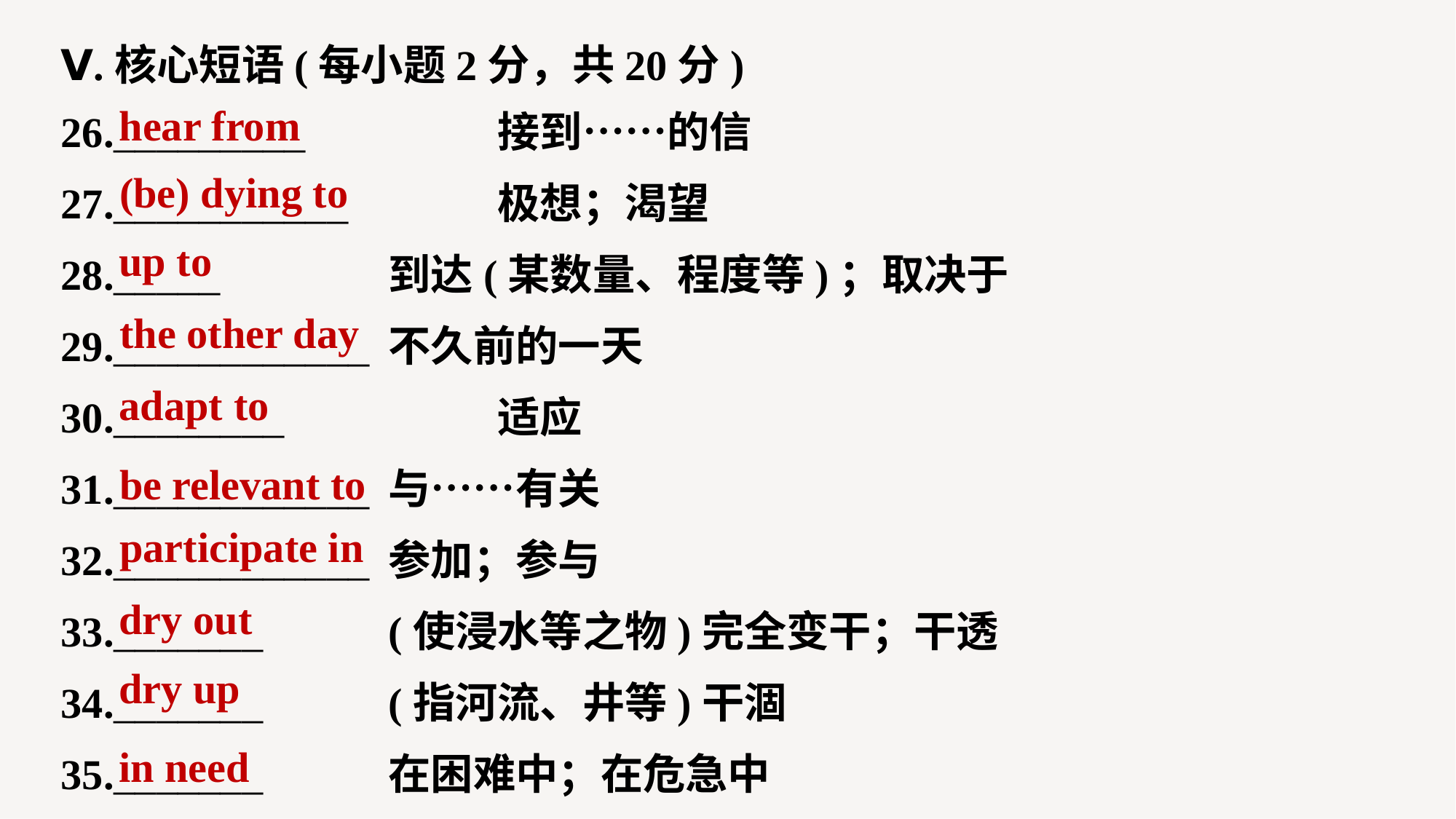

Ⅴ.核心短语(每小题2分，共20分)
26._________		接到……的信
27.___________		极想；渴望
28._____		到达(某数量、程度等)；取决于
29.____________	不久前的一天
30.________		适应
31.____________	与……有关
32.____________	参加；参与
33._______		(使浸水等之物)完全变干；干透
34._______		(指河流、井等)干涸
35._______		在困难中；在危急中
hear from
(be) dying to
up to
the other day
adapt to
be relevant to
participate in
dry out
dry up
in need